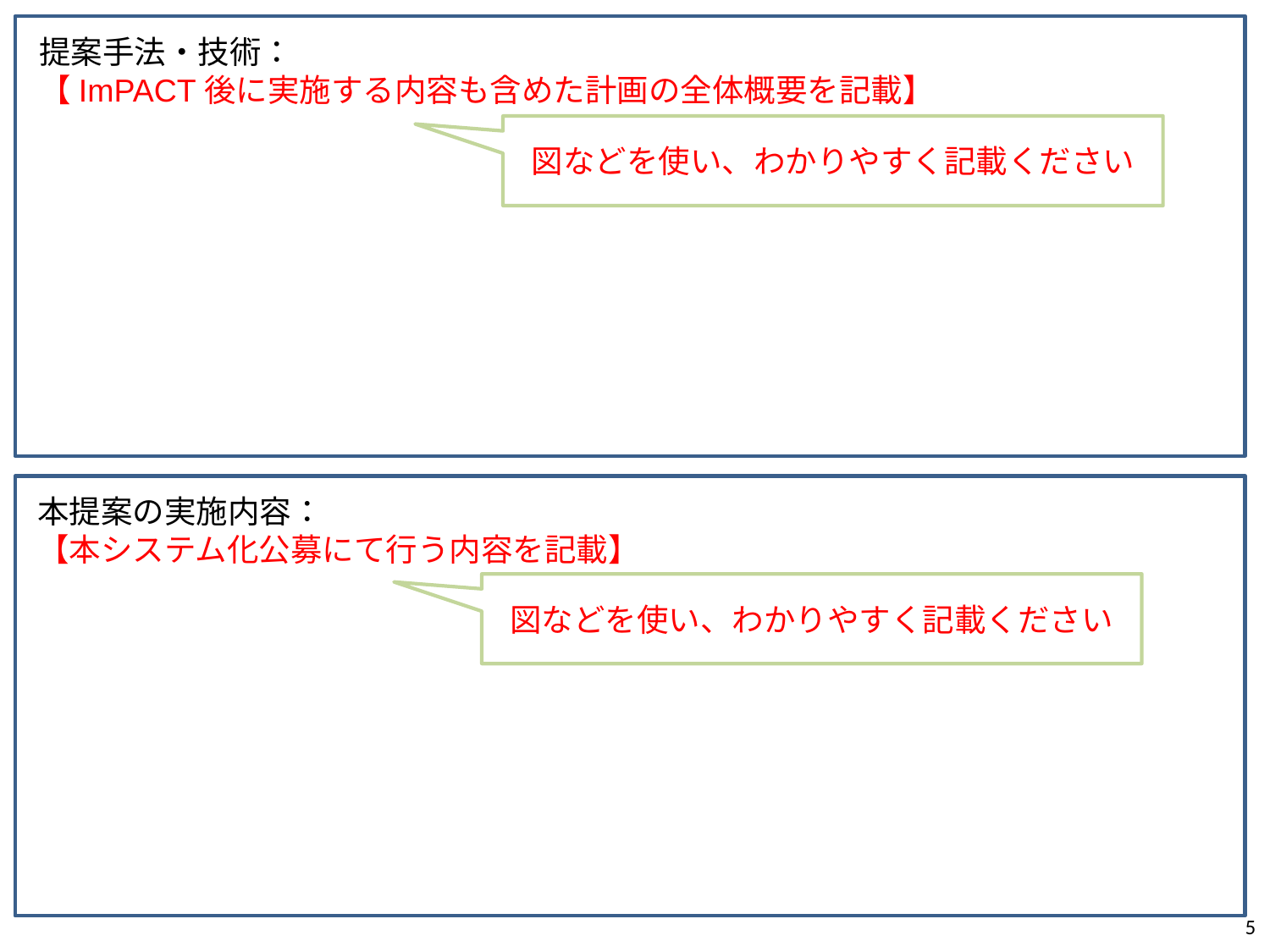

提案手法・技術：
【ImPACT後に実施する内容も含めた計画の全体概要を記載】
図などを使い、わかりやすく記載ください

本提案の実施内容：
【本システム化公募にて行う内容を記載】
図などを使い、わかりやすく記載ください
5